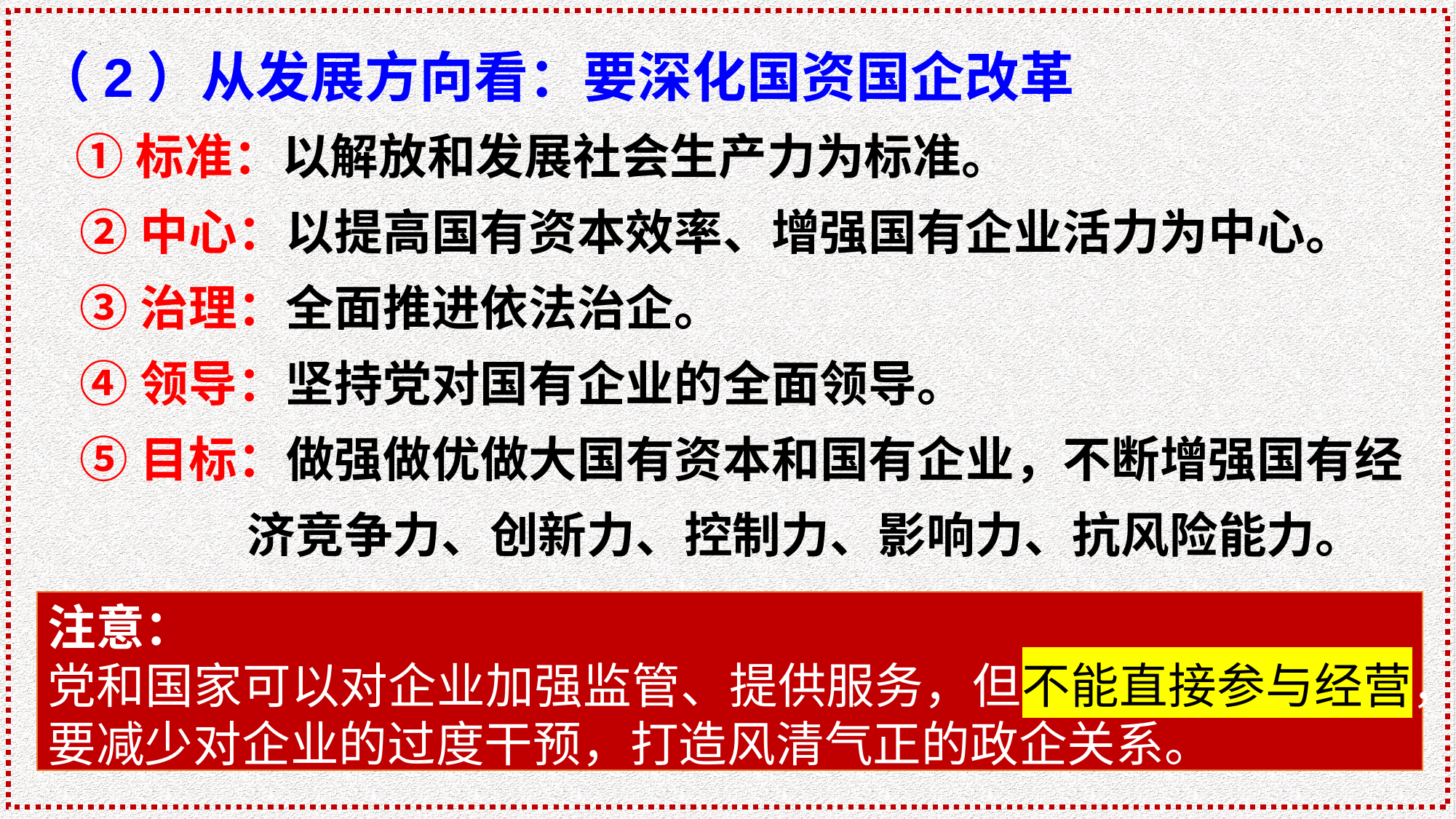

（2）从发展方向看：要深化国资国企改革
    ①标准：以解放和发展社会生产力为标准。
    ②中心：以提高国有资本效率、增强国有企业活力为中心。
    ③治理：全面推进依法治企。
    ④领导：坚持党对国有企业的全面领导。
    ⑤目标：做强做优做大国有资本和国有企业，不断增强国有经
                  济竞争力、创新力、控制力、影响力、抗风险能力。
注意：
党和国家可以对企业加强监管、提供服务，但不能直接参与经营，要减少对企业的过度干预，打造风清气正的政企关系。